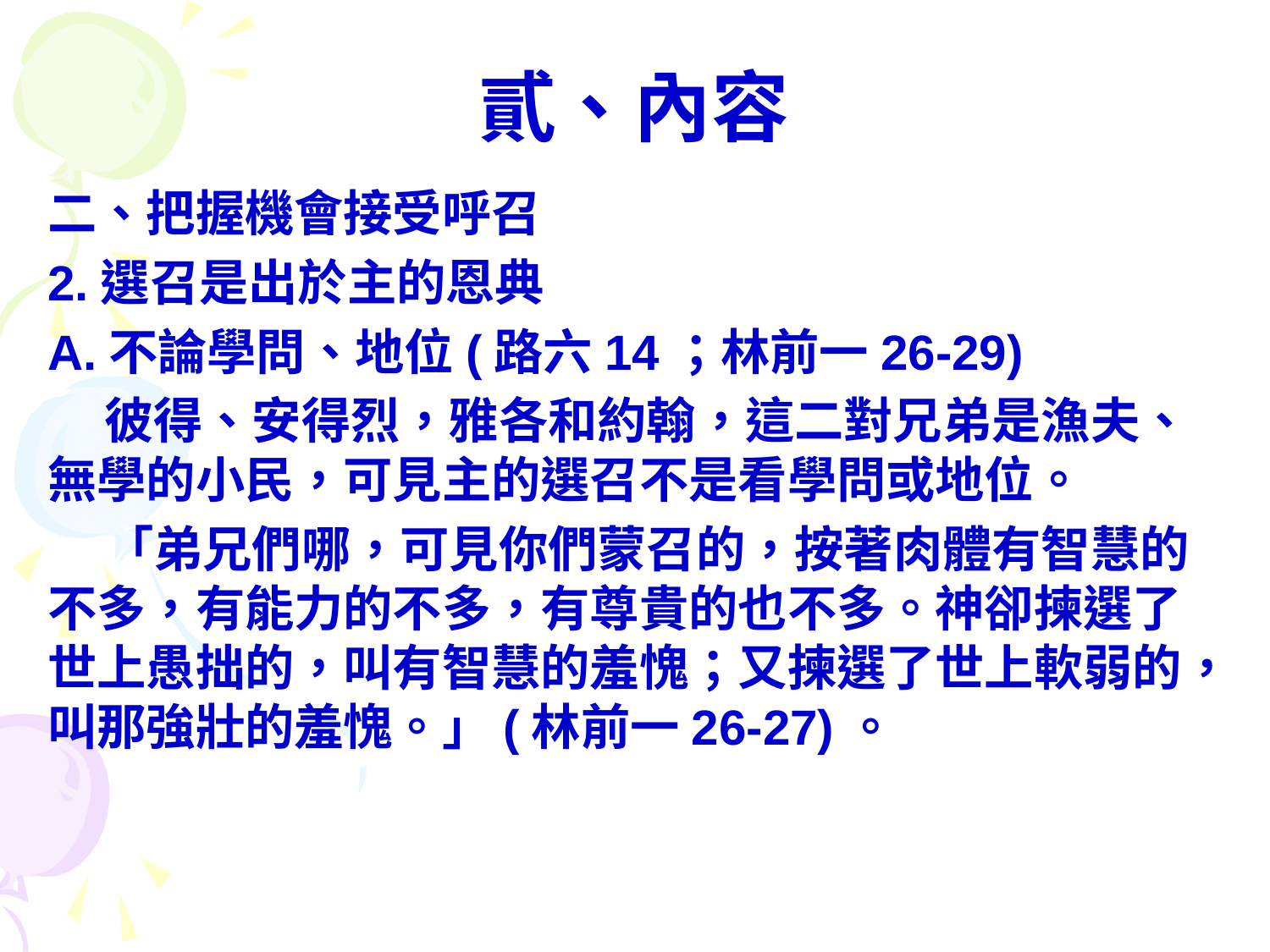

# 貳、內容
二、把握機會接受呼召
2.選召是出於主的恩典
A.不論學問、地位(路六14；林前一26-29)
    彼得、安得烈，雅各和約翰，這二對兄弟是漁夫、無學的小民，可見主的選召不是看學問或地位。
    「弟兄們哪，可見你們蒙召的，按著肉體有智慧的不多，有能力的不多，有尊貴的也不多。神卻揀選了世上愚拙的，叫有智慧的羞愧；又揀選了世上軟弱的，叫那強壯的羞愧。」(林前一26-27)。